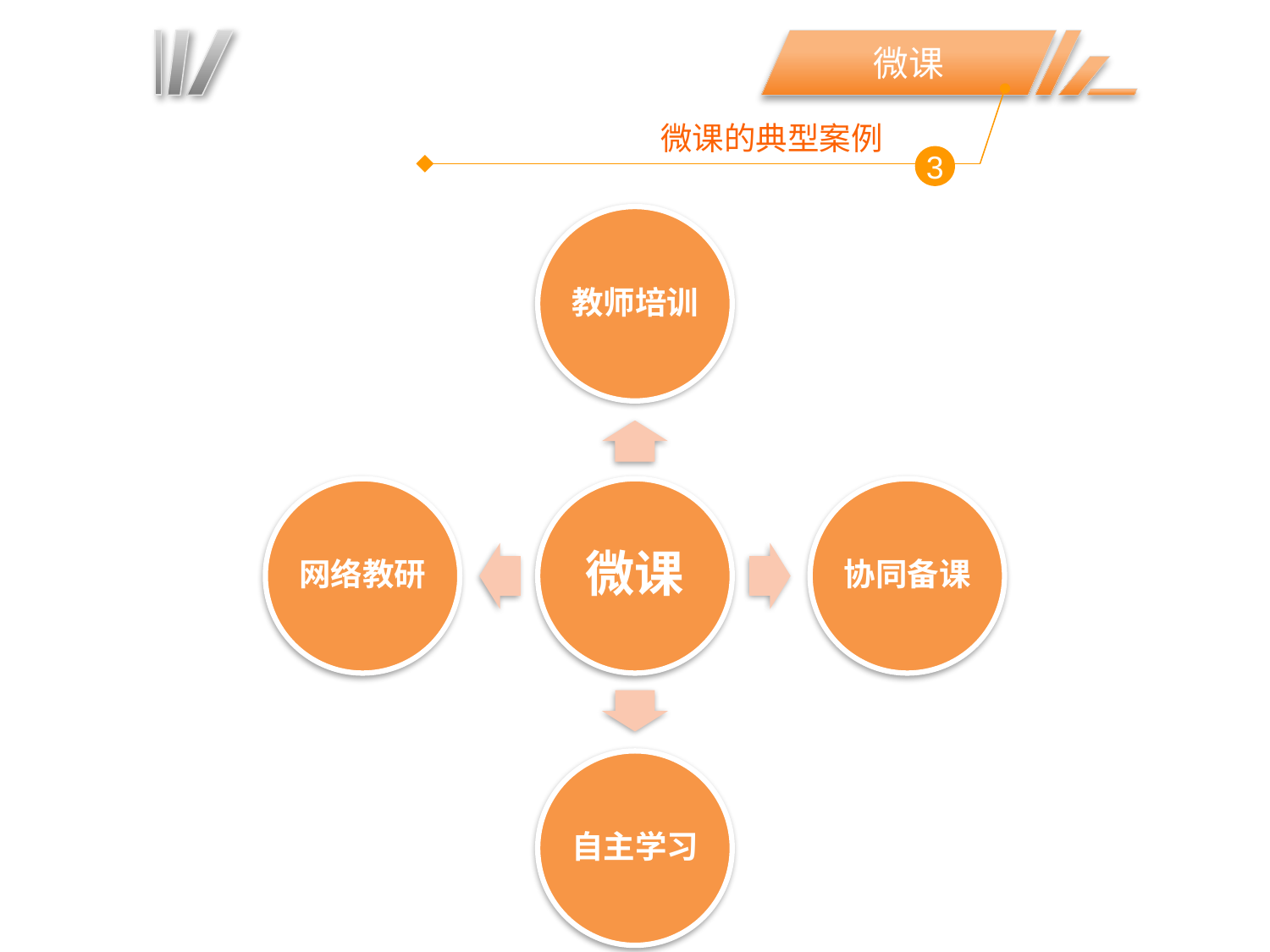

微课

微课的典型案例
3
微课

教师培训

协同备课

自主学习

网络教研